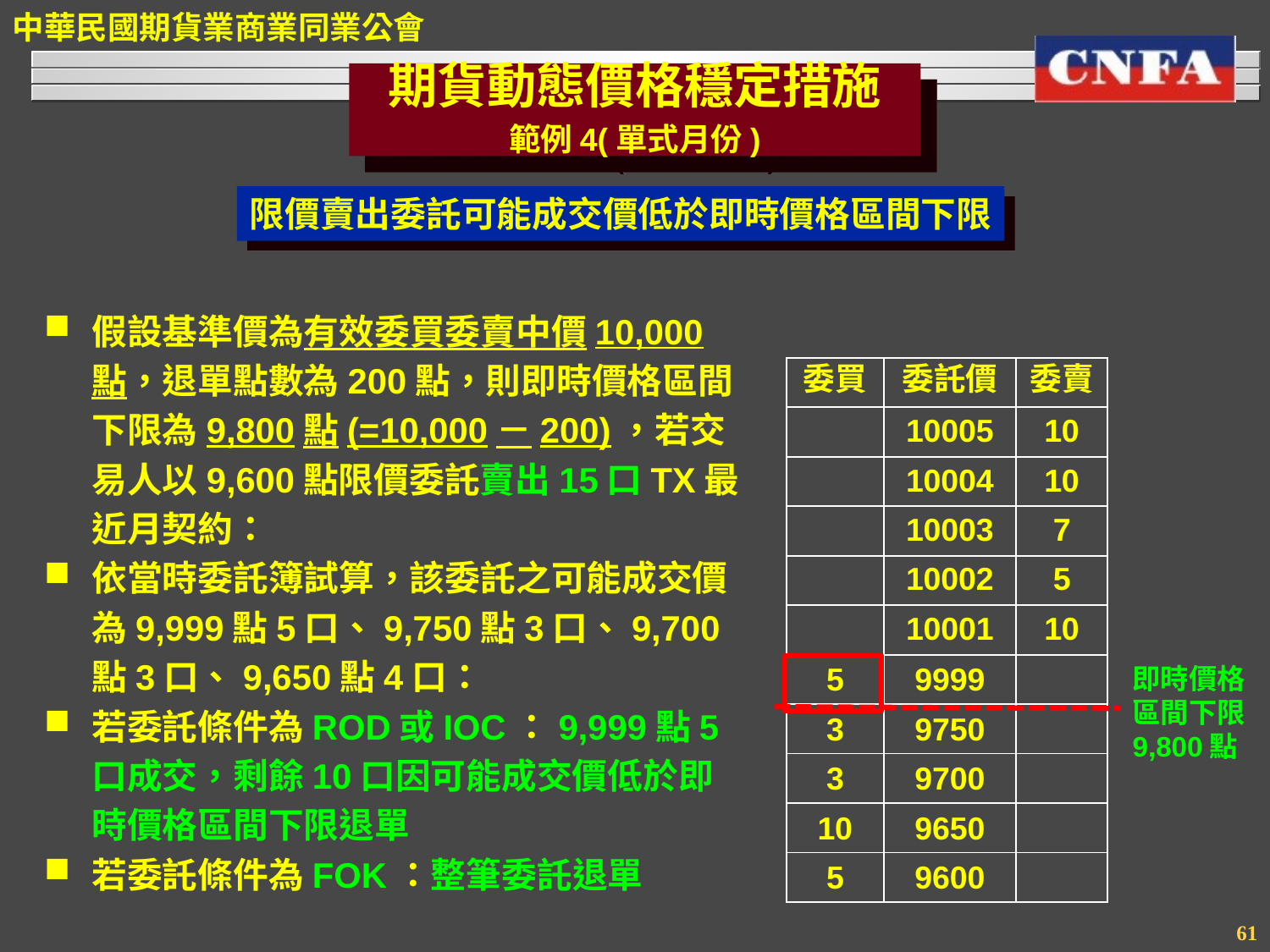

期貨動態價格穩定措施
範例4(單式月份)
限價賣出委託可能成交價低於即時價格區間下限
假設基準價為有效委買委賣中價10,000點，退單點數為200點，則即時價格區間下限為9,800點(=10,000－200)，若交易人以9,600點限價委託賣出15口TX最近月契約：
依當時委託簿試算，該委託之可能成交價為9,999點5口、9,750點3口、9,700點3口、9,650點4口：
若委託條件為ROD或IOC：9,999點5口成交，剩餘10口因可能成交價低於即時價格區間下限退單
若委託條件為FOK：整筆委託退單
| 委買 | 委託價 | 委賣 |
| --- | --- | --- |
|  | 10005 | 10 |
|  | 10004 | 10 |
|  | 10003 | 7 |
|  | 10002 | 5 |
|  | 10001 | 10 |
| 5 | 9999 |  |
| 3 | 9750 |  |
| 3 | 9700 |  |
| 10 | 9650 |  |
| 5 | 9600 |  |
即時價格
區間下限
9,800點